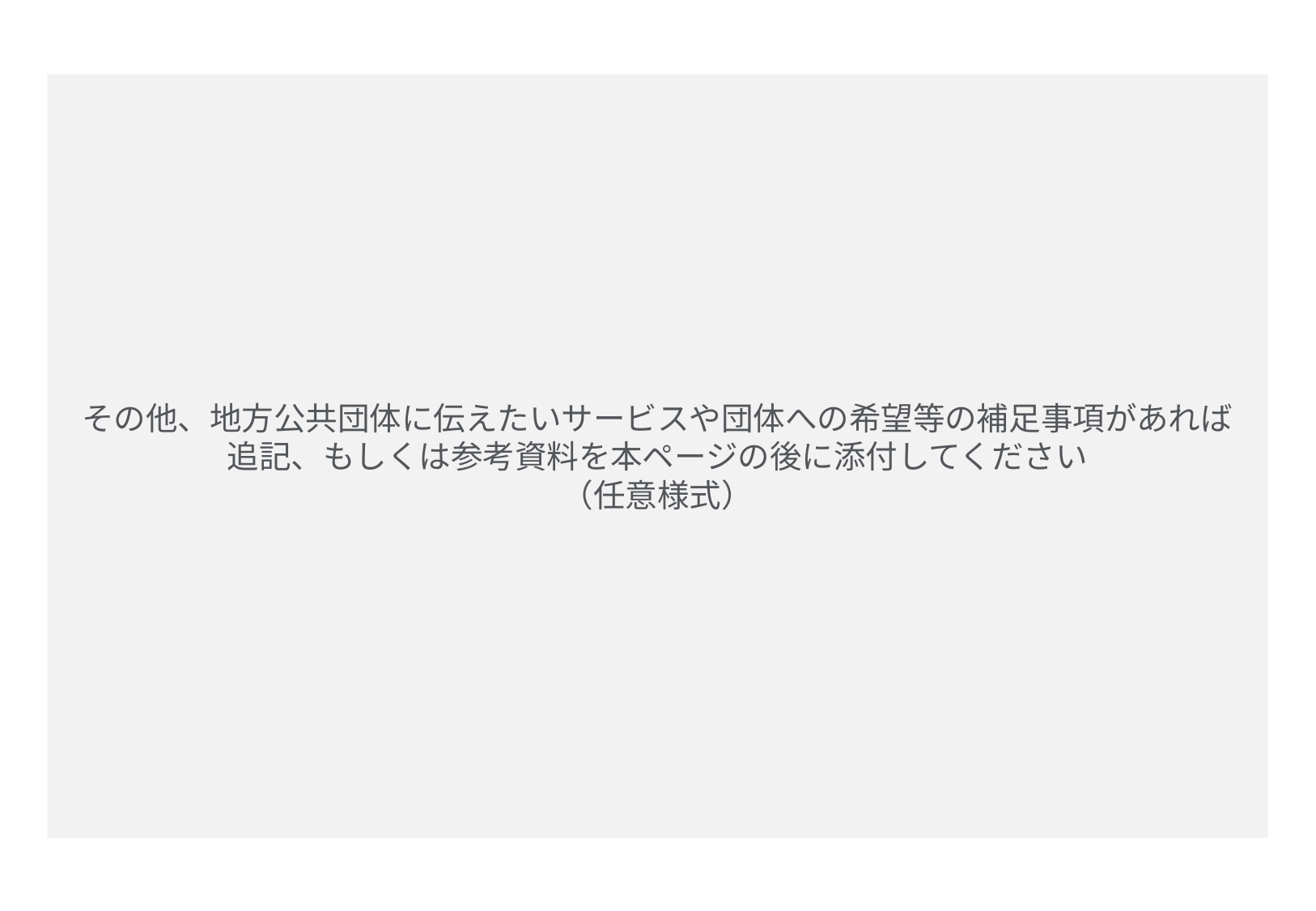

その他、地方公共団体に伝えたいサービスや団体への希望等の補足事項があれば
追記、もしくは参考資料を本ページの後に添付してください
（任意様式）